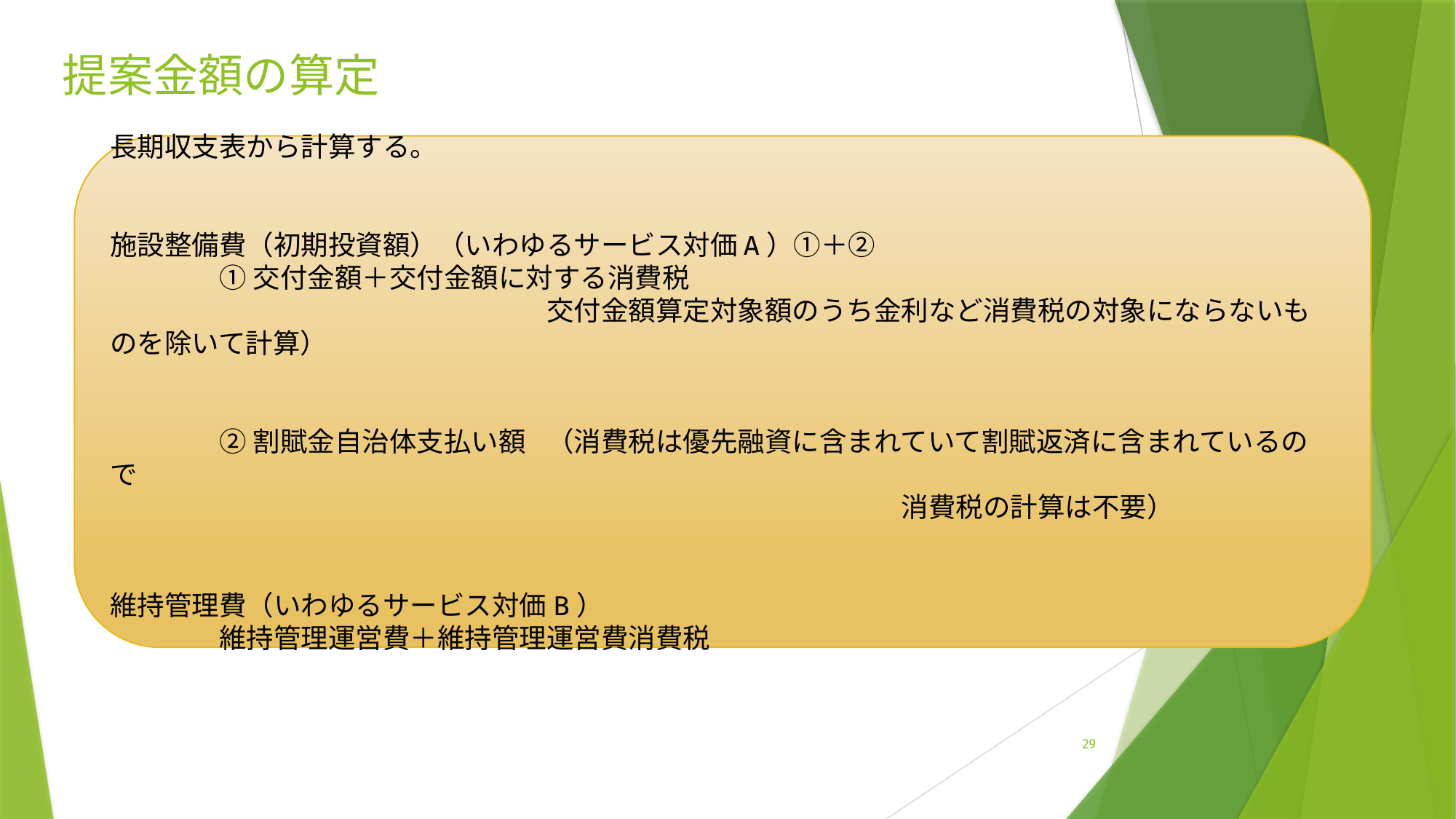

# 提案金額の算定

長期収支表から計算する。

施設整備費（初期投資額）（いわゆるサービス対価A）①＋②
	①交付金額＋交付金額に対する消費税
				交付金額算定対象額のうち金利など消費税の対象にならないものを除いて計算）

	②割賦金自治体支払い額	（消費税は優先融資に含まれていて割賦返済に含まれているので
							　消費税の計算は不要）

維持管理費（いわゆるサービス対価B）
	維持管理運営費＋維持管理運営費消費税

29